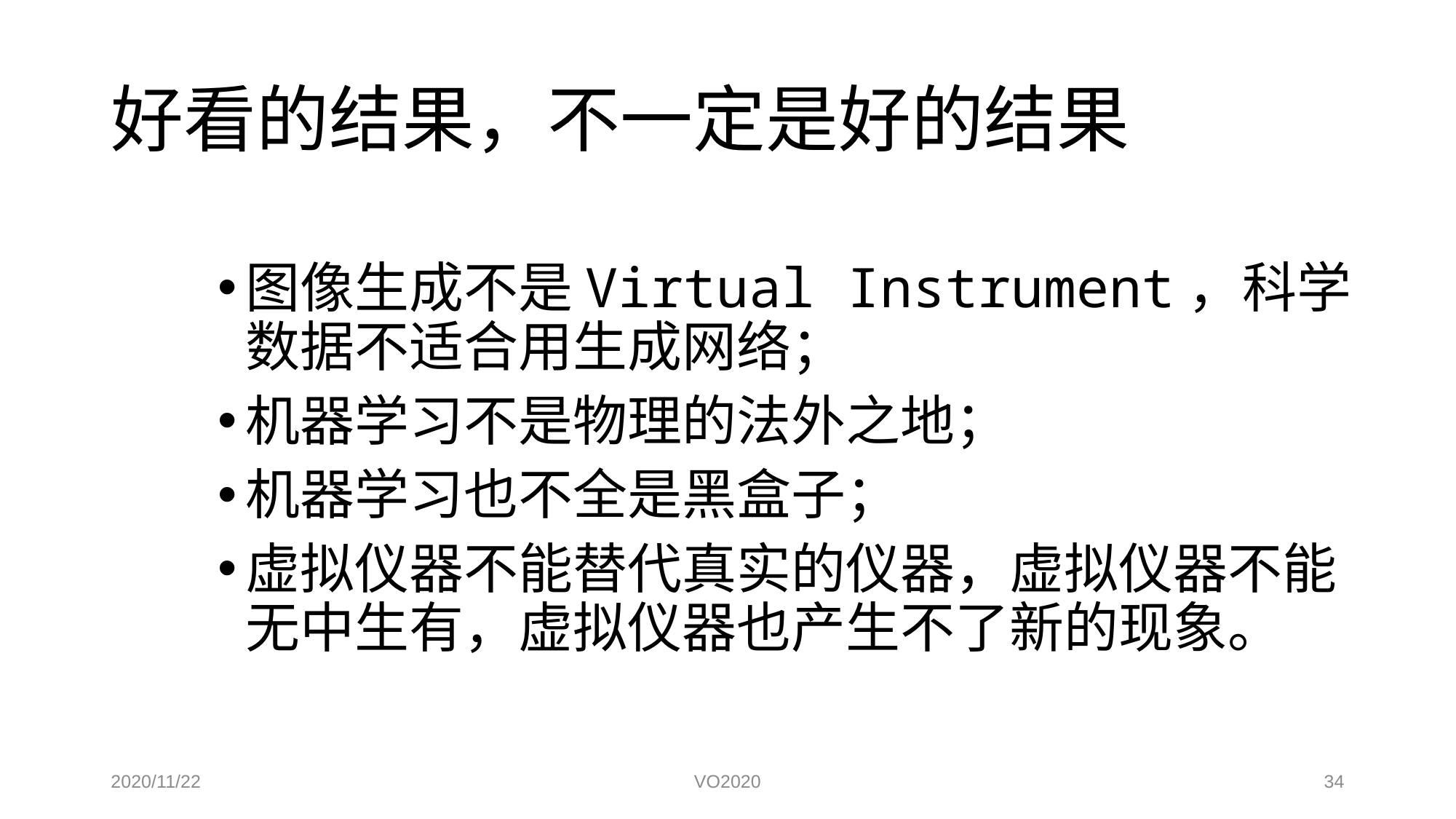

# 好看的结果，不一定是好的结果
图像生成不是Virtual Instrument，科学数据不适合用生成网络；
机器学习不是物理的法外之地；
机器学习也不全是黑盒子；
虚拟仪器不能替代真实的仪器，虚拟仪器不能无中生有，虚拟仪器也产生不了新的现象。

2020/11/22
VO2020
34